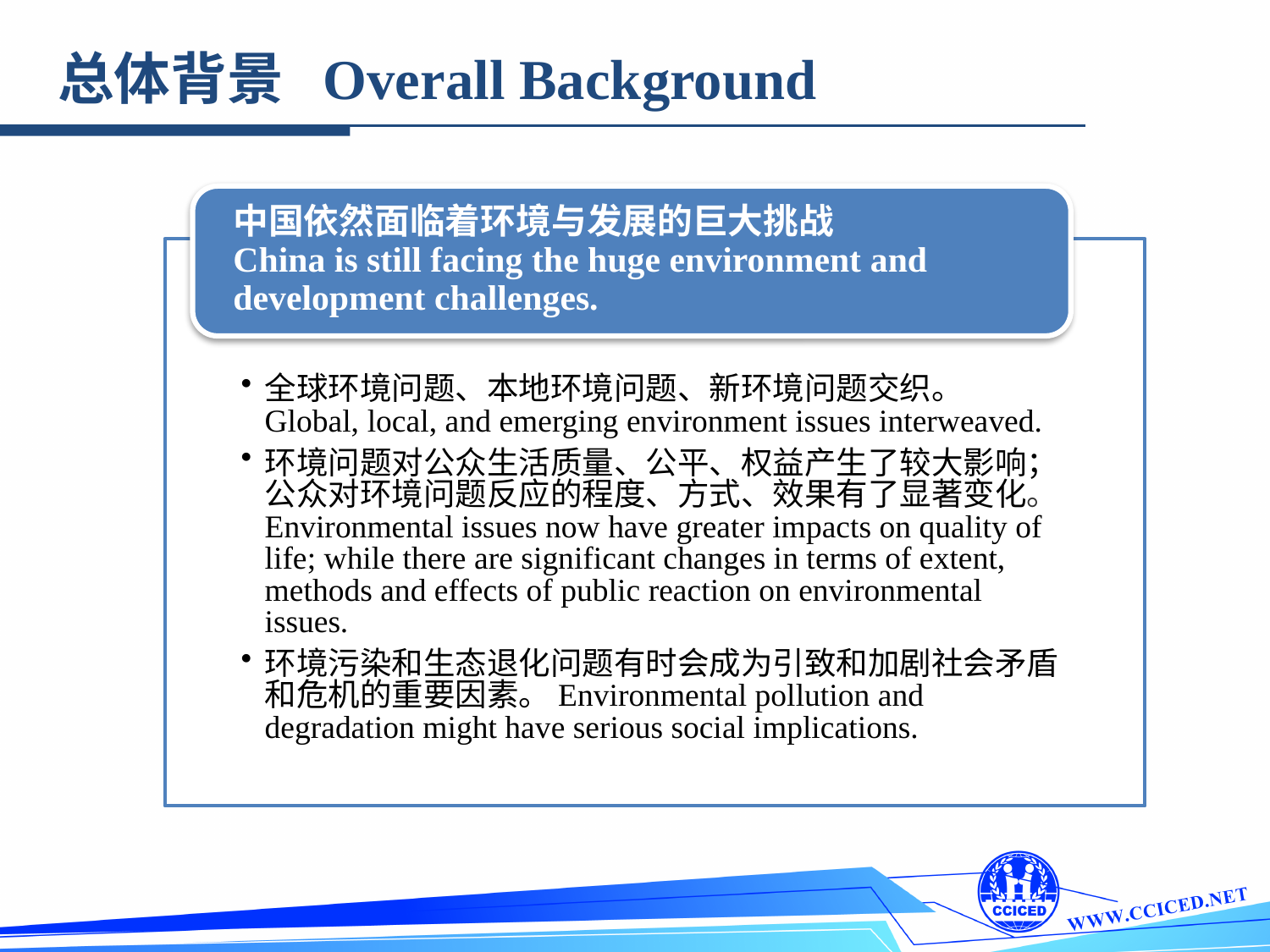

总体背景  Overall Background
全球环境问题、本地环境问题、新环境问题交织。
Global, local, and emerging environment issues interweaved.
环境问题对公众生活质量、公平、权益产生了较大影响；公众对环境问题反应的程度、方式、效果有了显著变化。
Environmental issues now have greater impacts on quality of life; while there are significant changes in terms of extent, methods and effects of public reaction on environmental issues.
环境污染和生态退化问题有时会成为引致和加剧社会矛盾和危机的重要因素。Environmental pollution and degradation might have serious social implications.

中国依然面临着环境与发展的巨大挑战
China is still facing the huge environment and development challenges.